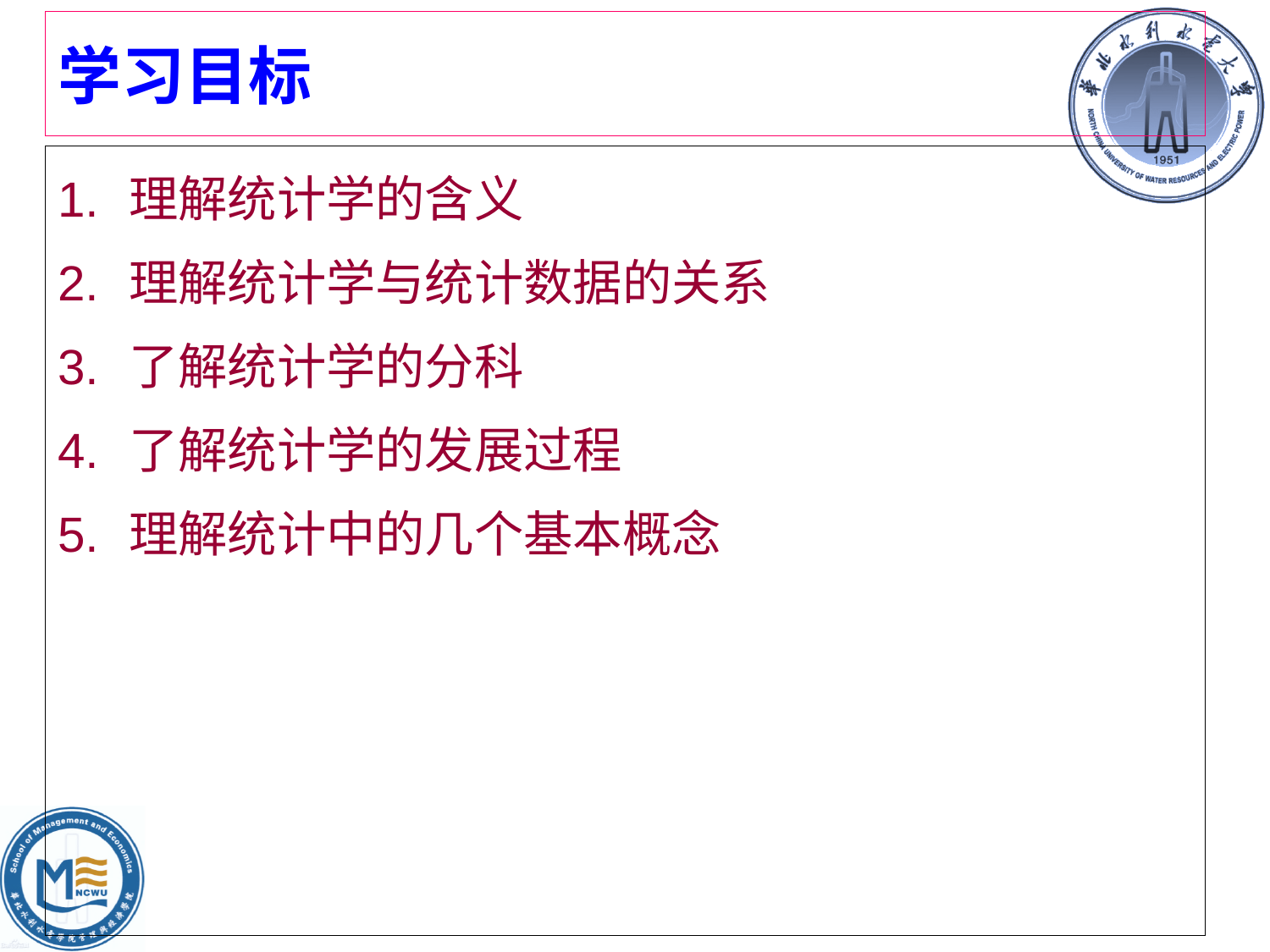

# 学习目标
理解统计学的含义
理解统计学与统计数据的关系
了解统计学的分科
了解统计学的发展过程
理解统计中的几个基本概念